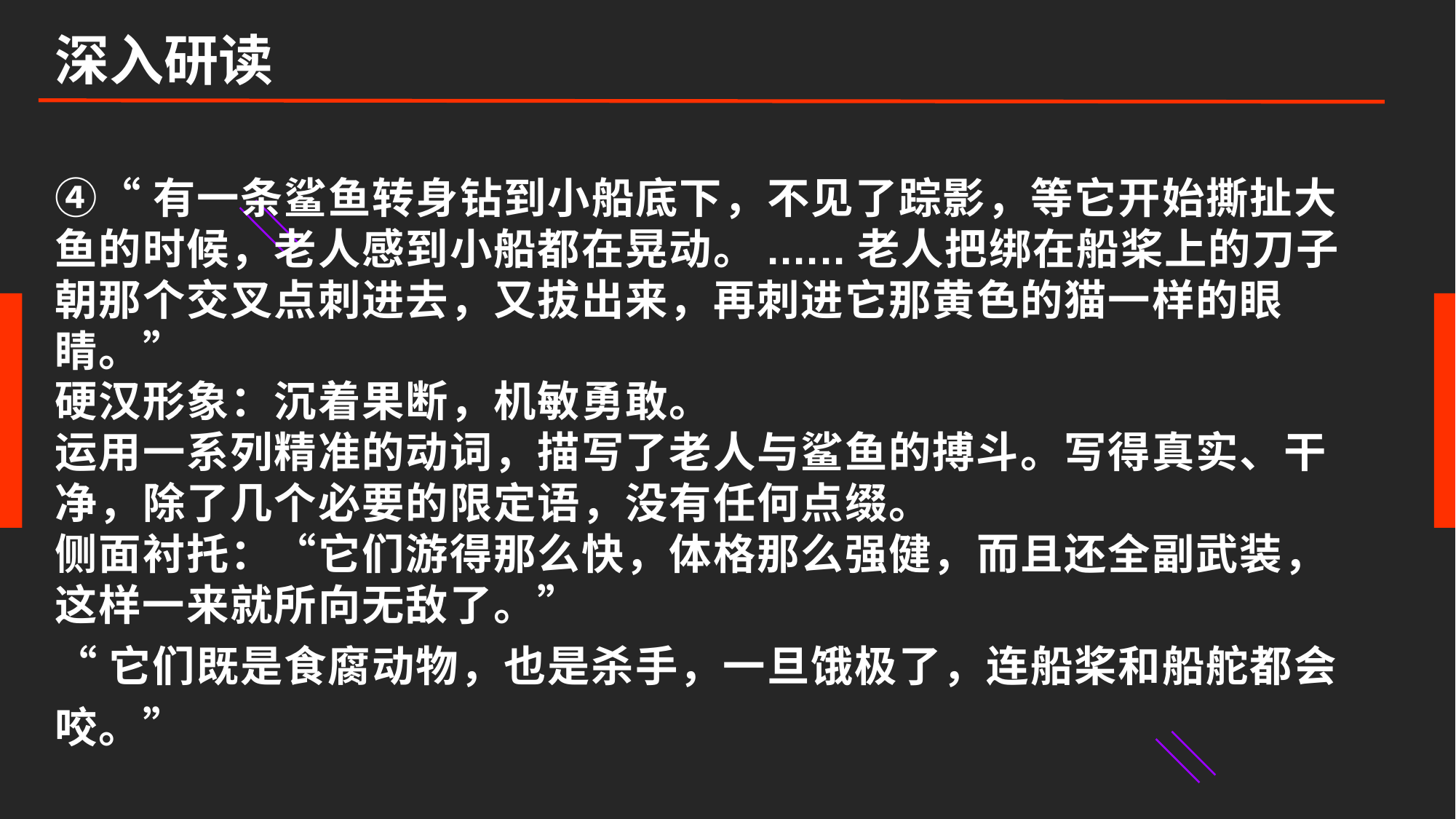

深入研读
④“有一条鲨鱼转身钻到小船底下，不见了踪影，等它开始撕扯大鱼的时候，老人感到小船都在晃动。......老人把绑在船桨上的刀子朝那个交叉点刺进去，又拔出来，再刺进它那黄色的猫一样的眼睛。”
硬汉形象：沉着果断，机敏勇敢。
运用一系列精准的动词，描写了老人与鲨鱼的搏斗。写得真实、干净，除了几个必要的限定语，没有任何点缀。
侧面衬托：“它们游得那么快，体格那么强健，而且还全副武装，这样一来就所向无敌了。”
“它们既是食腐动物，也是杀手，一旦饿极了，连船桨和船舵都会咬。”